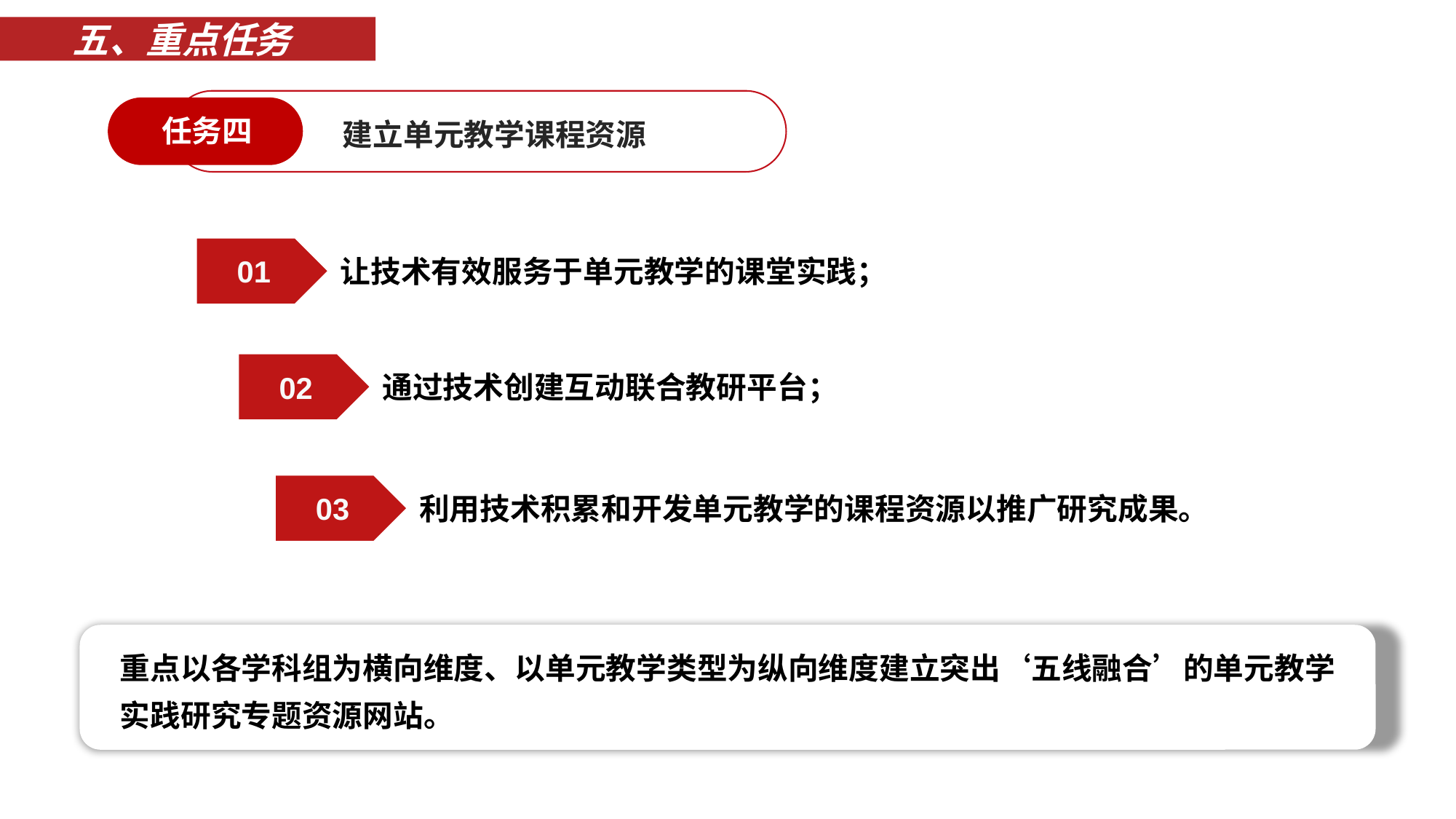

五、重点任务

任务四
建立单元教学课程资源
01
让技术有效服务于单元教学的课堂实践；
02
通过技术创建互动联合教研平台；
03
利用技术积累和开发单元教学的课程资源以推广研究成果。

重点以各学科组为横向维度、以单元教学类型为纵向维度建立突出‘五线融合’的单元教学实践研究专题资源网站。